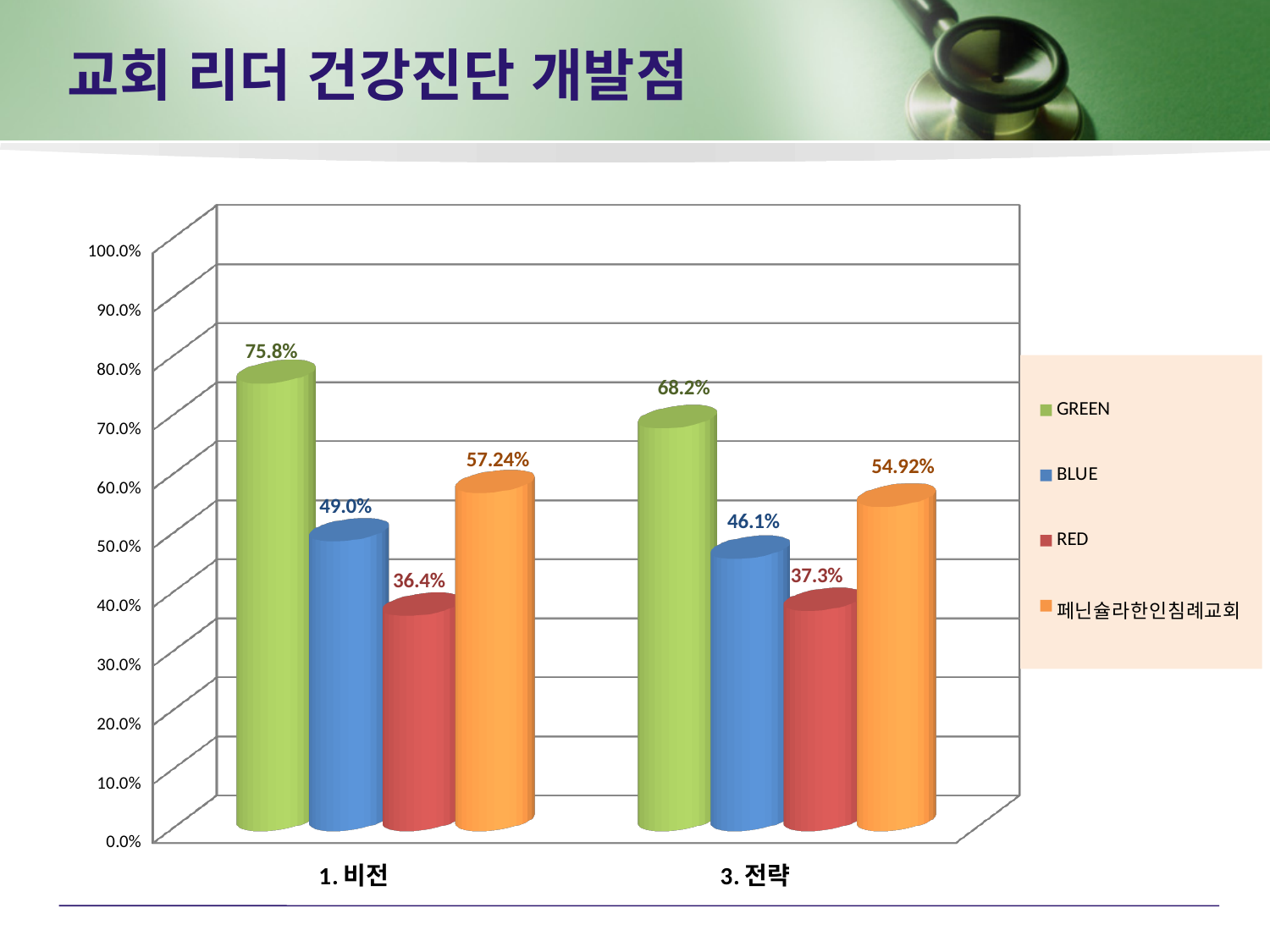

# 교회 리더 건강진단 개발점

[unsupported chart]